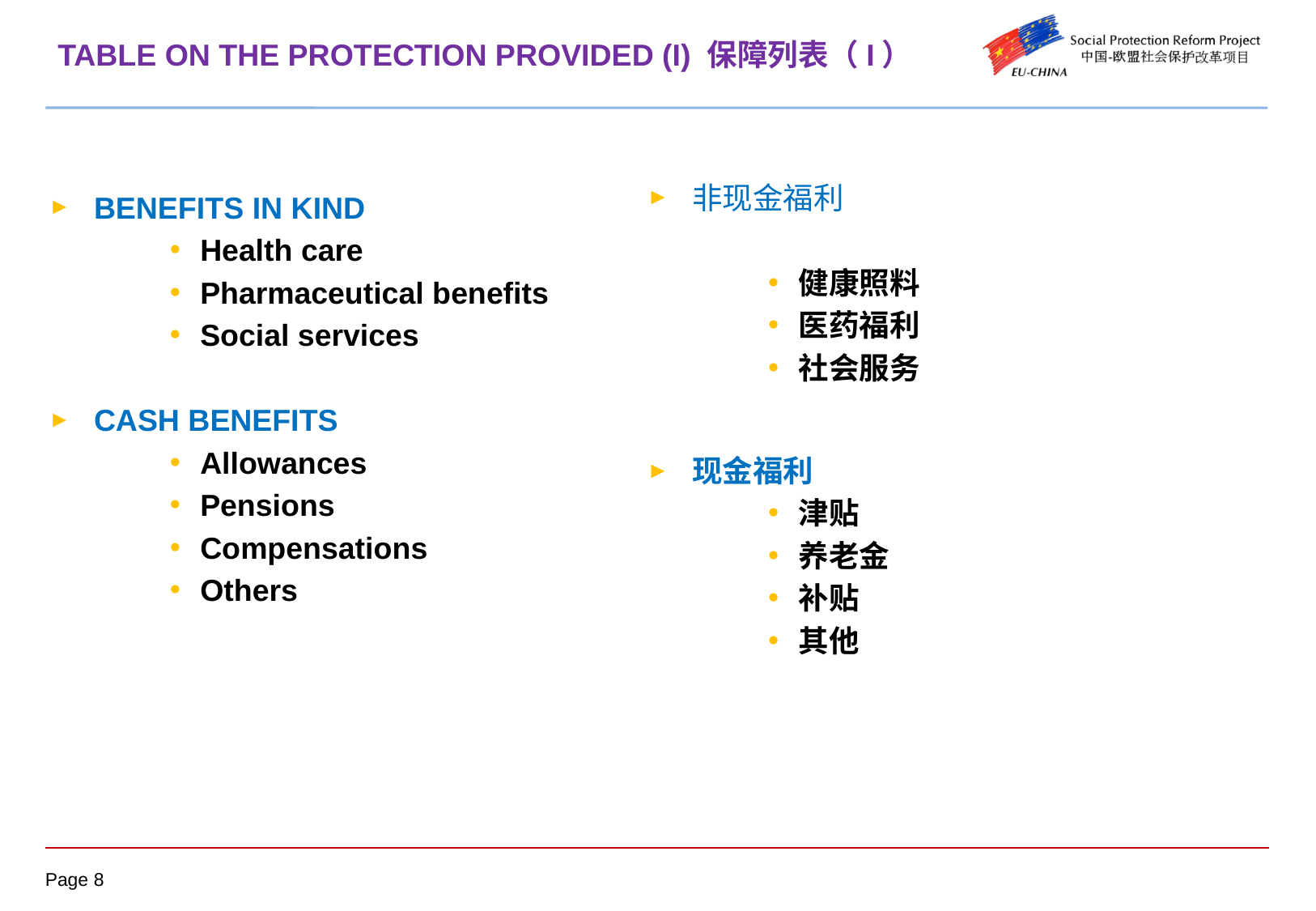

# TABLE ON THE PROTECTION PROVIDED (I) 保障列表（I）

非现金福利

健康照料
医药福利
社会服务

现金福利
津贴
养老金
补贴
其他

BENEFITS IN KIND
Health care
Pharmaceutical benefits
Social services

CASH BENEFITS
Allowances
Pensions
Compensations
Others